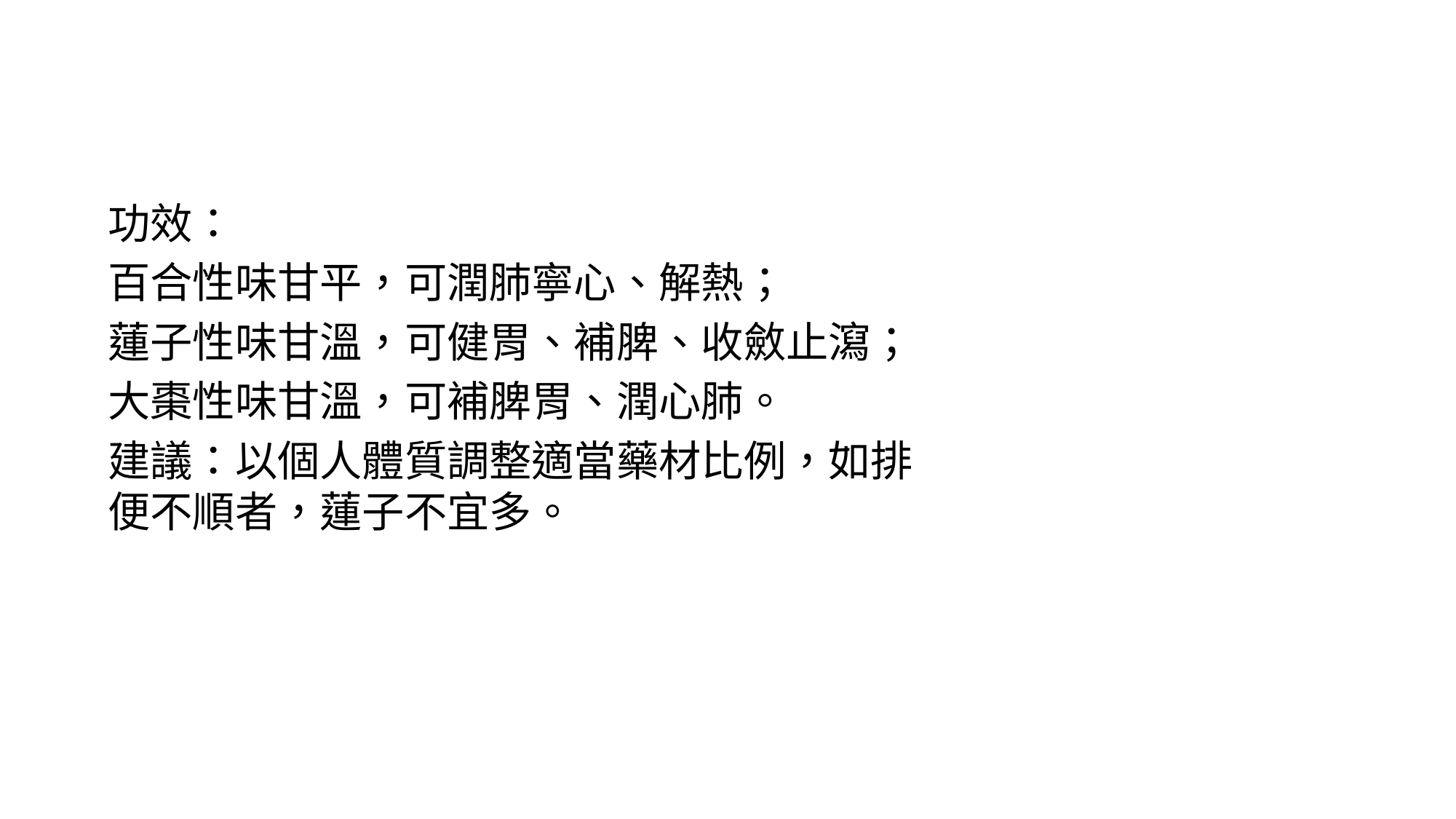

#
功效：
百合性味甘平，可潤肺寧心、解熱；
蓮子性味甘溫，可健胃、補脾、收斂止瀉；
大棗性味甘溫，可補脾胃、潤心肺。
建議：以個人體質調整適當藥材比例，如排便不順者，蓮子不宜多。